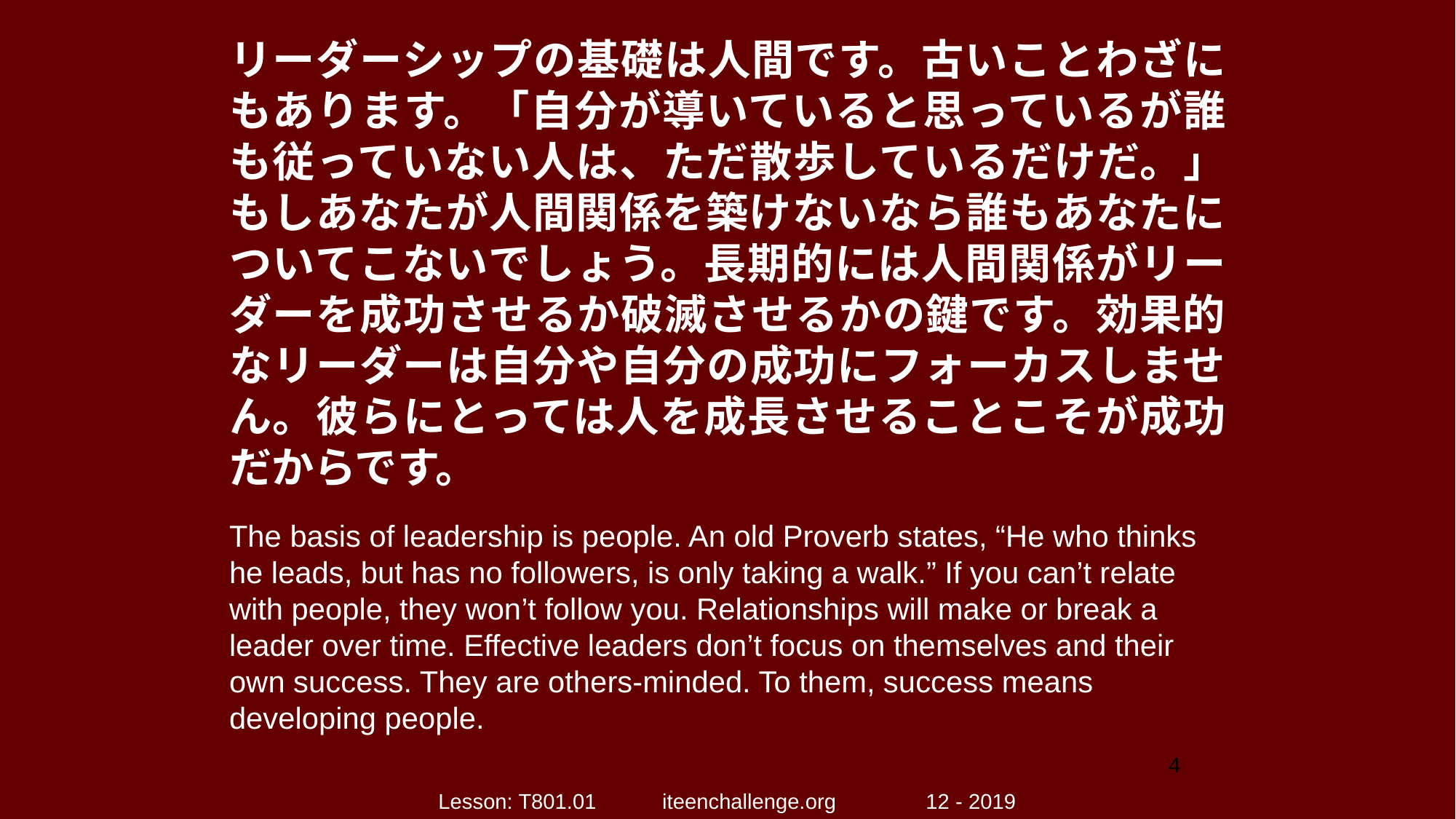

リーダーシップの基礎は人間です。古いことわざにもあります。「自分が導いていると思っているが誰も従っていない人は、ただ散歩しているだけだ。」もしあなたが人間関係を築けないなら誰もあなたについてこないでしょう。長期的には人間関係がリーダーを成功させるか破滅させるかの鍵です。効果的なリーダーは自分や自分の成功にフォーカスしません。彼らにとっては人を成長させることこそが成功だからです。

The basis of leadership is people. An old Proverb states, “He who thinks he leads, but has no followers, is only taking a walk.” If you can’t relate with people, they won’t follow you. Relationships will make or break a leader over time. Effective leaders don’t focus on themselves and their own success. They are others-minded. To them, success means developing people.
4
Lesson: T801.01           iteenchallenge.org               12 - 2019